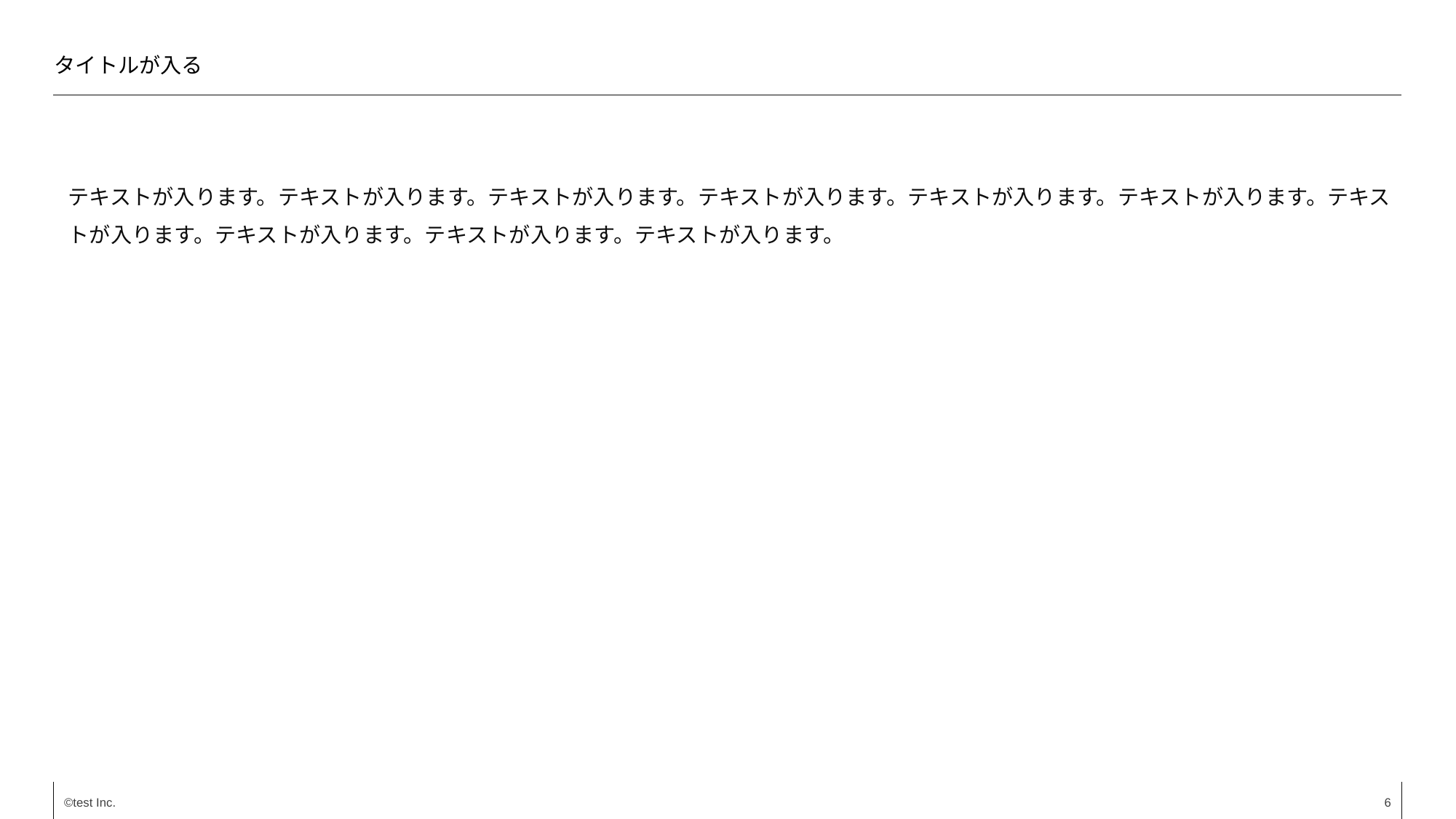

# タイトルが入る
テキストが入ります。テキストが入ります。テキストが入ります。テキストが入ります。テキストが入ります。テキストが入ります。テキストが入ります。テキストが入ります。テキストが入ります。テキストが入ります。